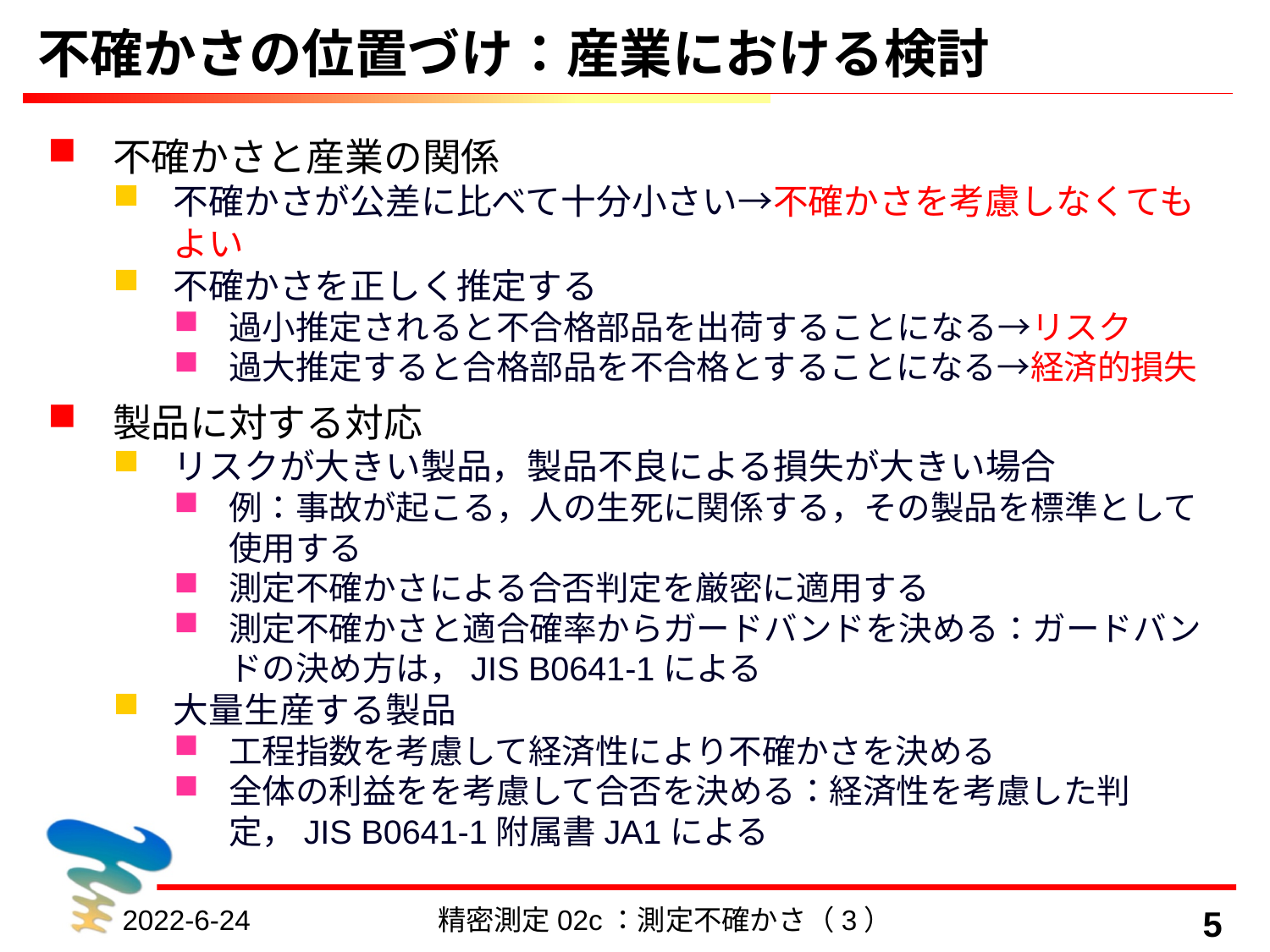

# 不確かさの位置づけ：産業における検討
不確かさと産業の関係
不確かさが公差に比べて十分小さい→不確かさを考慮しなくてもよい
不確かさを正しく推定する
過小推定されると不合格部品を出荷することになる→リスク
過大推定すると合格部品を不合格とすることになる→経済的損失
製品に対する対応
リスクが大きい製品，製品不良による損失が大きい場合
例：事故が起こる，人の生死に関係する，その製品を標準として使用する
測定不確かさによる合否判定を厳密に適用する
測定不確かさと適合確率からガードバンドを決める：ガードバンドの決め方は，JIS B0641-1による
大量生産する製品
工程指数を考慮して経済性により不確かさを決める
全体の利益をを考慮して合否を決める：経済性を考慮した判定，JIS B0641-1附属書JA1による
2022-6-24
精密測定02c：測定不確かさ（3）
5